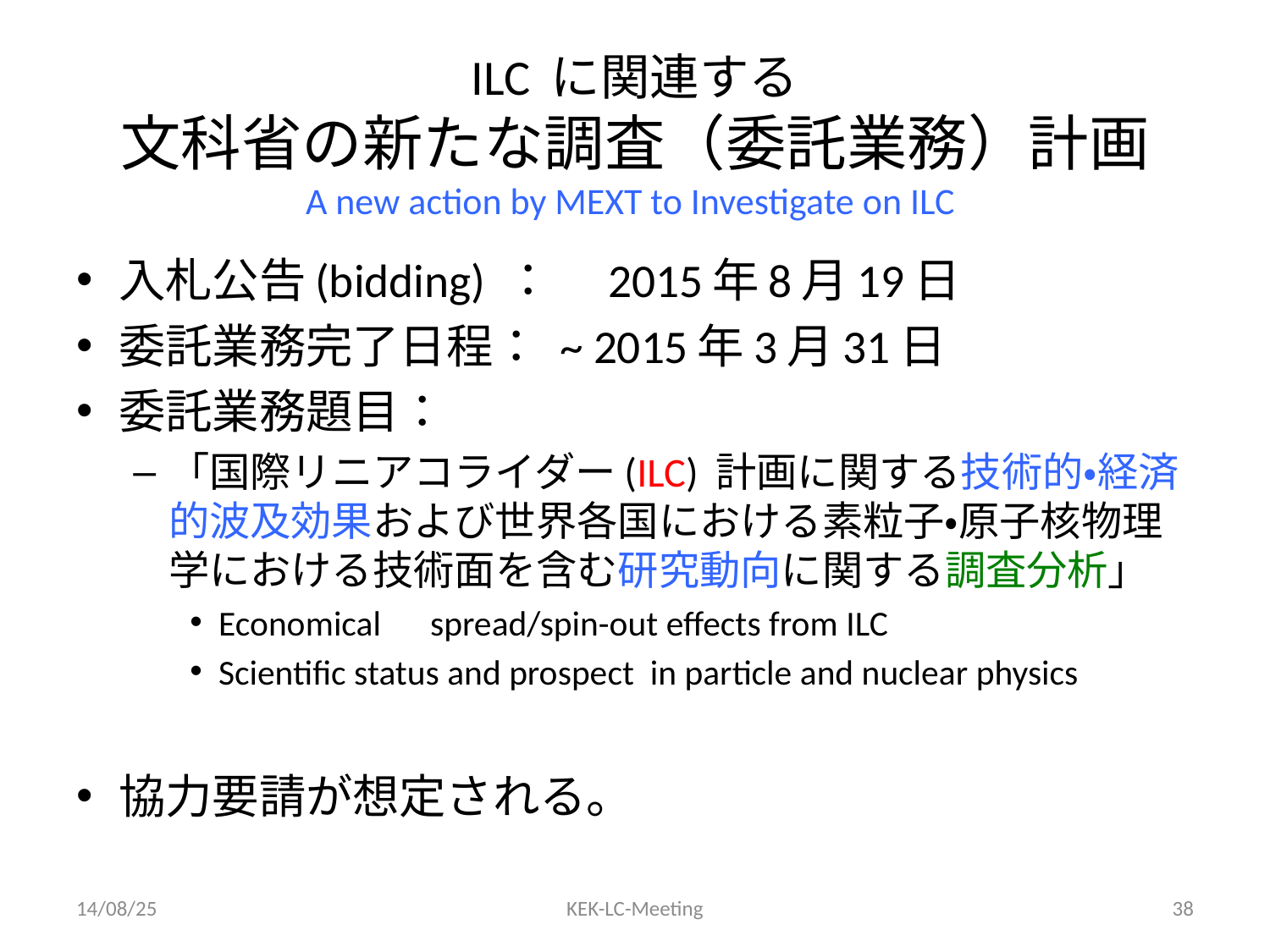

# ILC に関連する 文科省の新たな調査（委託業務）計画 A new action by MEXT to Investigate on ILC
入札公告(bidding) ：　2015年8月19日
委託業務完了日程： ~ 2015年3月31日
委託業務題目：
「国際リニアコライダー(ILC) 計画に関する技術的・経済的波及効果および世界各国における素粒子・原子核物理学における技術面を含む研究動向に関する調査分析」
Economical　spread/spin-out effects from ILC
Scientific status and prospect  in particle and nuclear physics

協力要請が想定される。
14/08/25
KEK-LC-Meeting
38